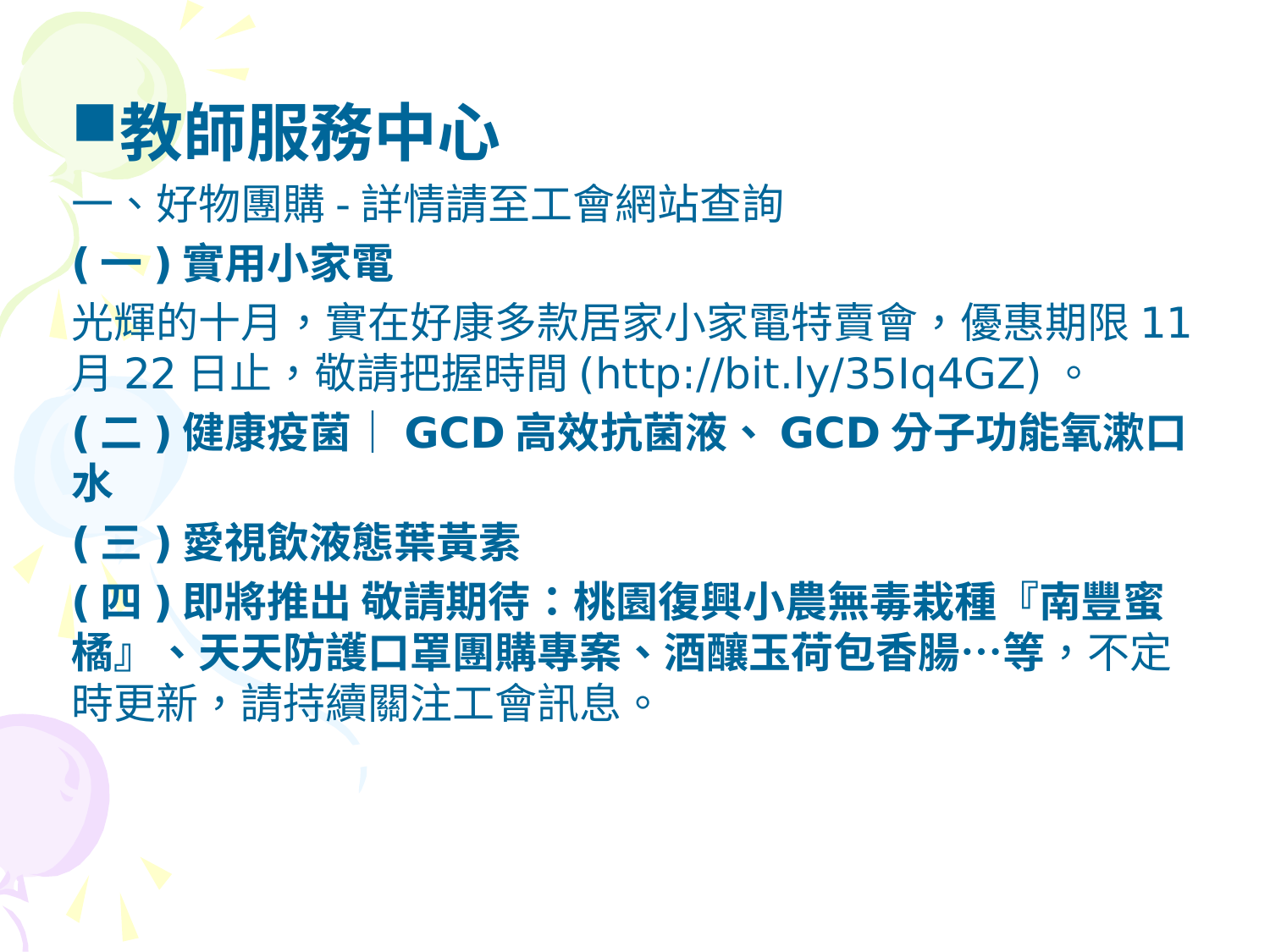

教師服務中心
一、好物團購-詳情請至工會網站查詢
(一)實用小家電
光輝的十月，實在好康多款居家小家電特賣會，優惠期限11月22日止，敬請把握時間(http://bit.ly/35Iq4GZ)。
(二)健康疫菌｜GCD高效抗菌液、GCD分子功能氧漱口水
(三)愛視飲液態葉黃素
(四)即將推出 敬請期待：桃園復興小農無毒栽種『南豐蜜橘』、天天防護口罩團購專案、酒釀玉荷包香腸…等，不定時更新，請持續關注工會訊息。